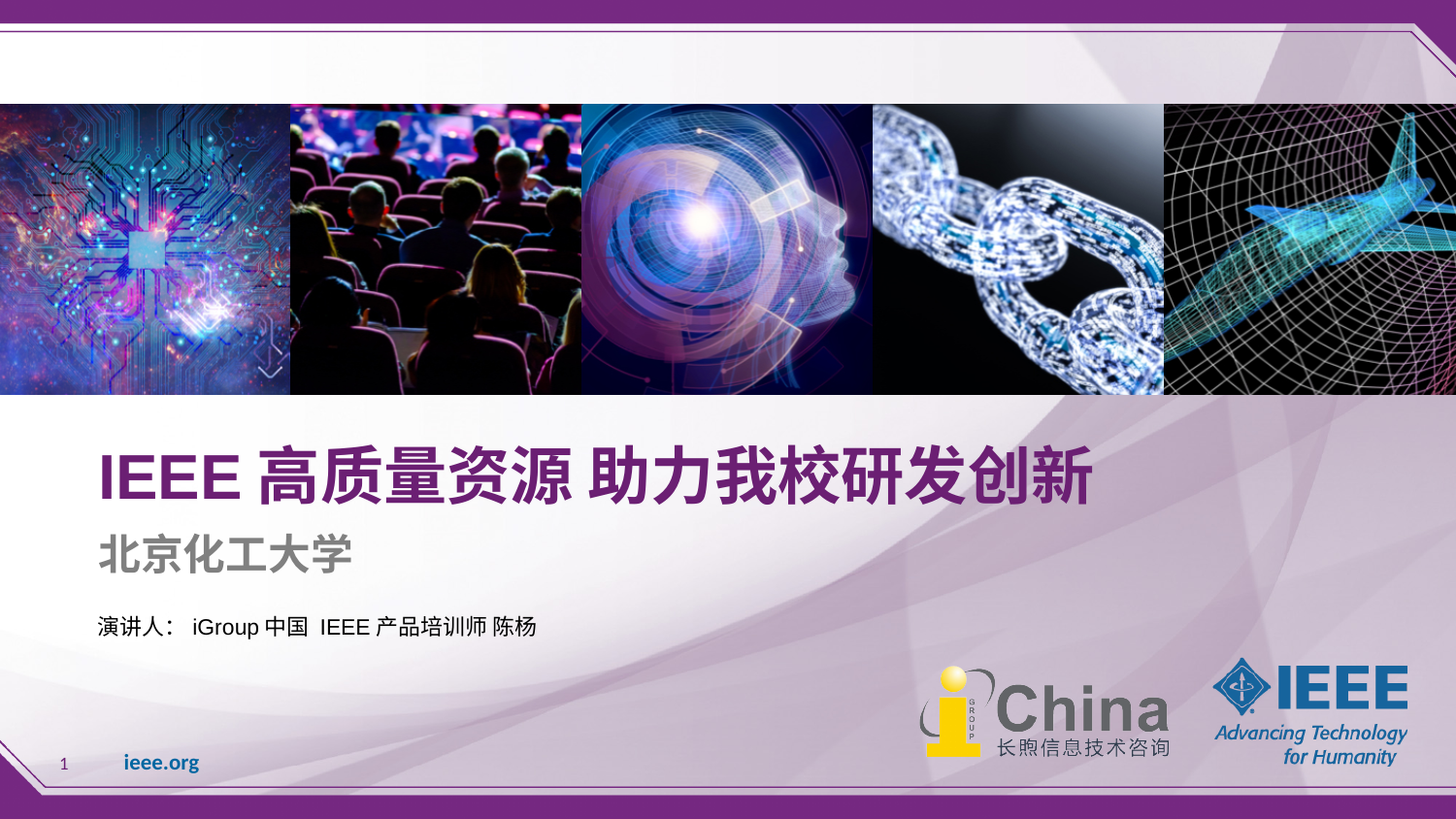

# IEEE高质量资源 助力我校研发创新
北京化工大学
演讲人：iGroup中国 IEEE产品培训师 陈杨
1